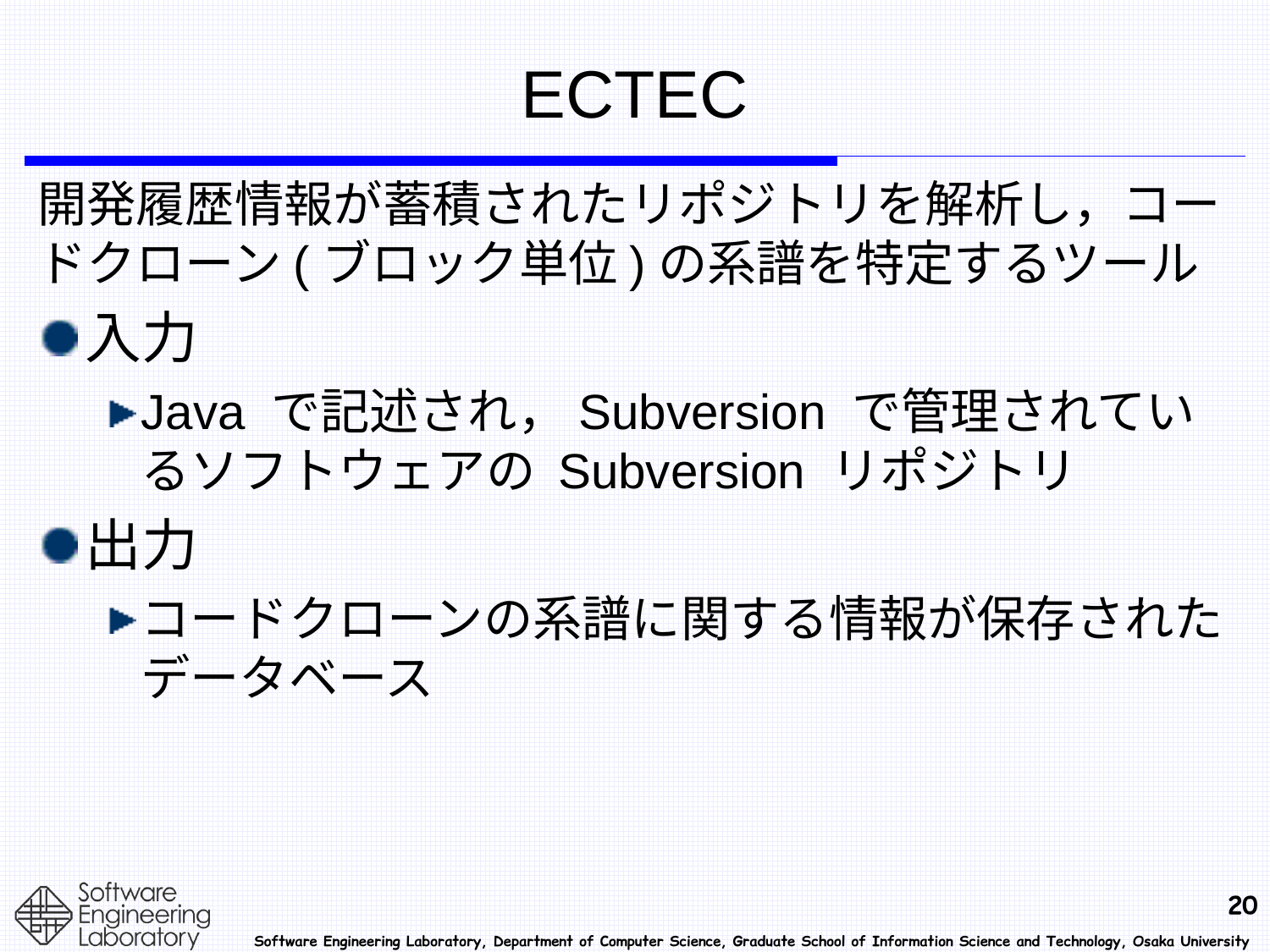

# ECTEC
開発履歴情報が蓄積されたリポジトリを解析し，コードクローン(ブロック単位)の系譜を特定するツール
入力
Java で記述され，Subversion で管理されているソフトウェアの Subversion リポジトリ
出力
コードクローンの系譜に関する情報が保存されたデータベース